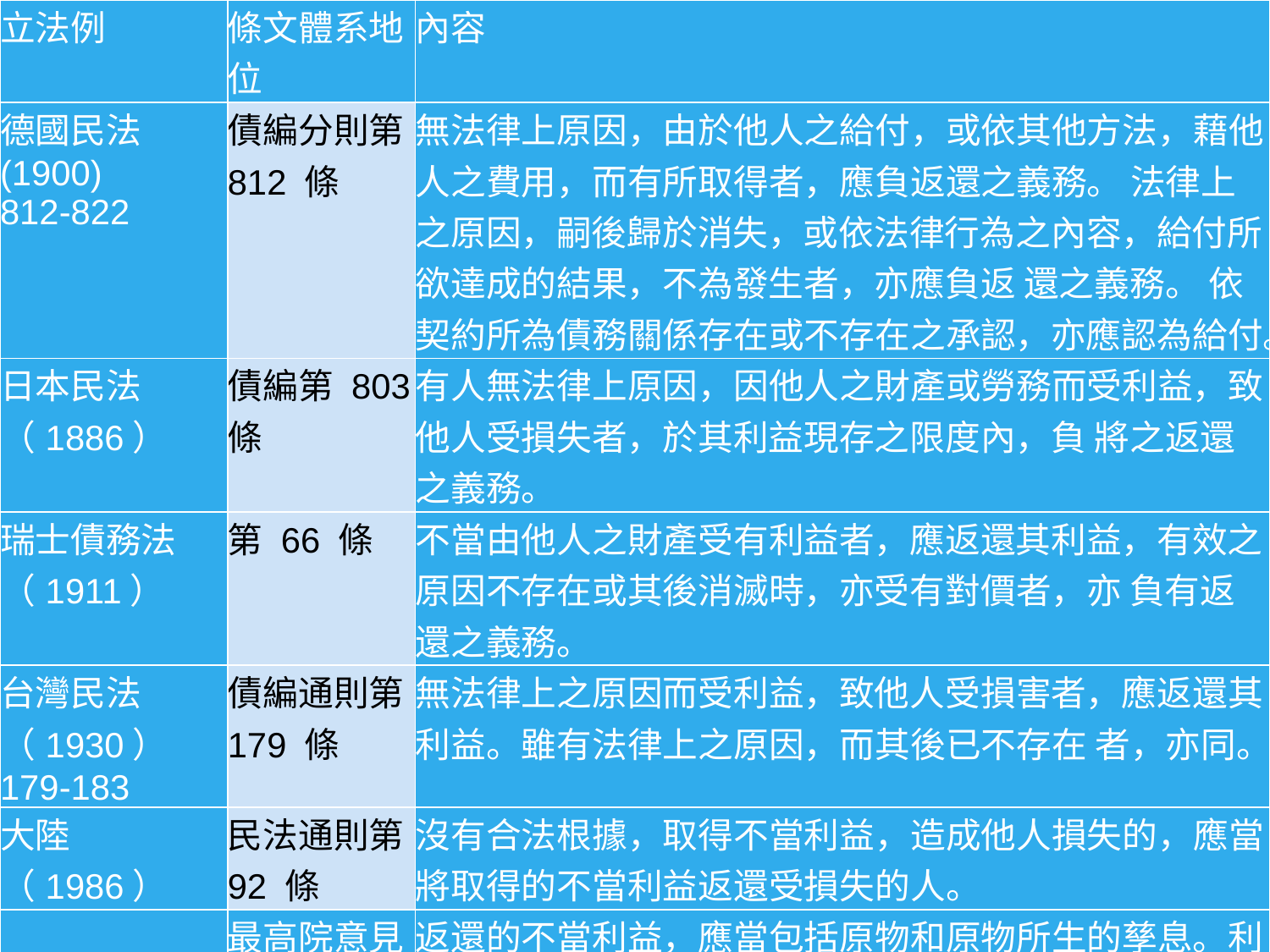

| 立法例 | 條文體系地位 | 內容 |
| --- | --- | --- |
| 德國民法(1900) 812‐822 | 債編分則第 812 條 | 無法律上原因，由於他人之給付，或依其他方法，藉他人之費用，而有所取得者，應負返還之義務。 法律上之原因，嗣後歸於消失，或依法律行為之內容，給付所欲達成的結果，不為發生者，亦應負返 還之義務。 依契約所為債務關係存在或不存在之承認，亦應認為給付。 |
| 日本民法（1886） | 債編第 803 條 | 有人無法律上原因，因他人之財產或勞務而受利益，致他人受損失者，於其利益現存之限度內，負 將之返還之義務。 |
| 瑞士債務法（1911） | 第 66 條 | 不當由他人之財產受有利益者，應返還其利益，有效之原因不存在或其後消滅時，亦受有對價者，亦 負有返還之義務。 |
| 台灣民法（1930） 179‐183 | 債編通則第 179 條 | 無法律上之原因而受利益，致他人受損害者，應返還其利益。雖有法律上之原因，而其後已不存在 者，亦同。 |
| 大陸（1986） | 民法通則第 92 條 | 沒有合法根據，取得不當利益，造成他人損失的，應當將取得的不當利益返還受損失的人。 |
|  | 最高院意見 | 返還的不當利益，應當包括原物和原物所生的孳息。利用不當得利所取得的其他利益，扣除勞務管 理費用後，應當予以收繳。 |
#